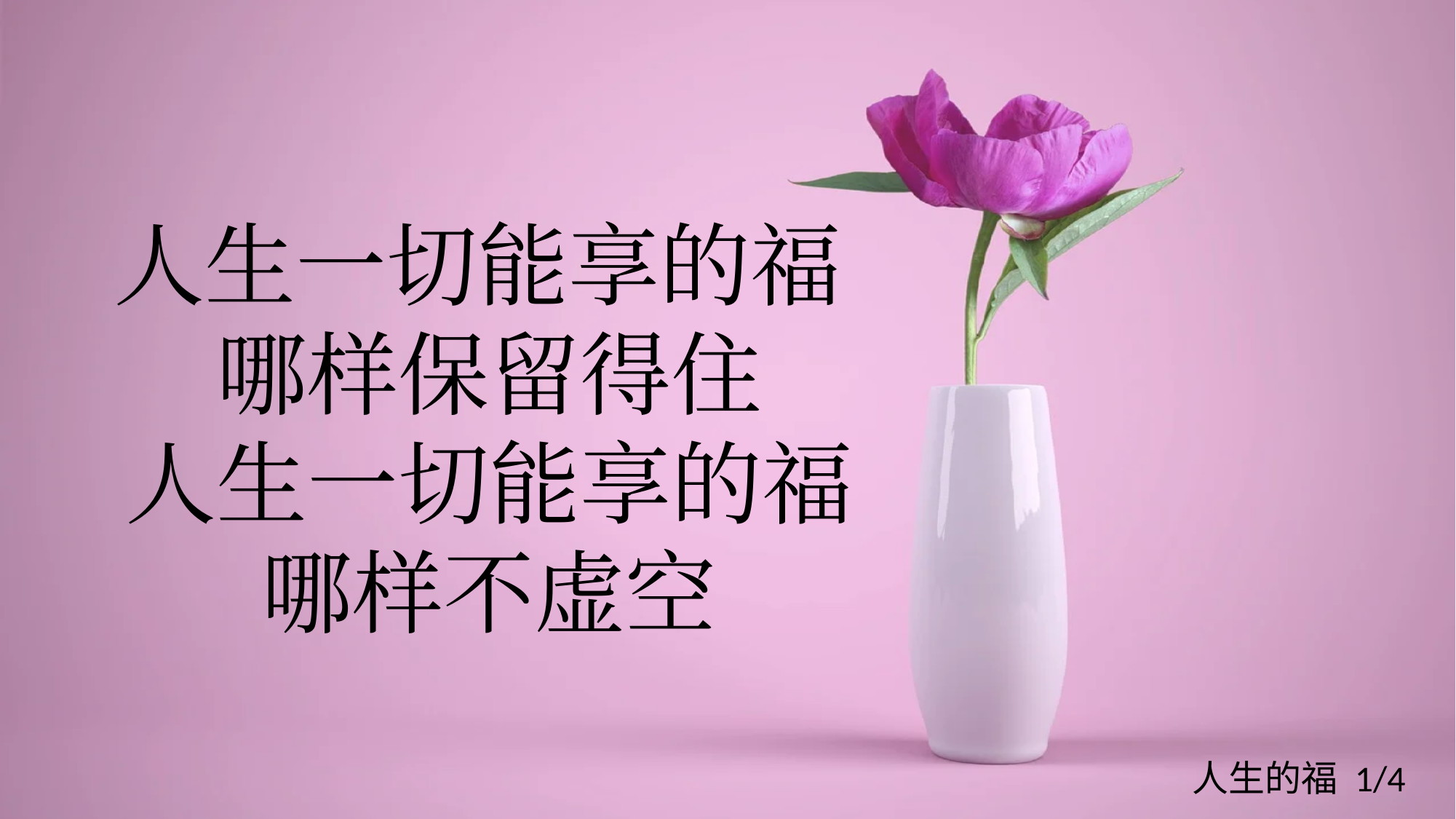

# 人生一切能享的福 哪样保留得住 人生一切能享的福 哪样不虚空
人生的福 1/4